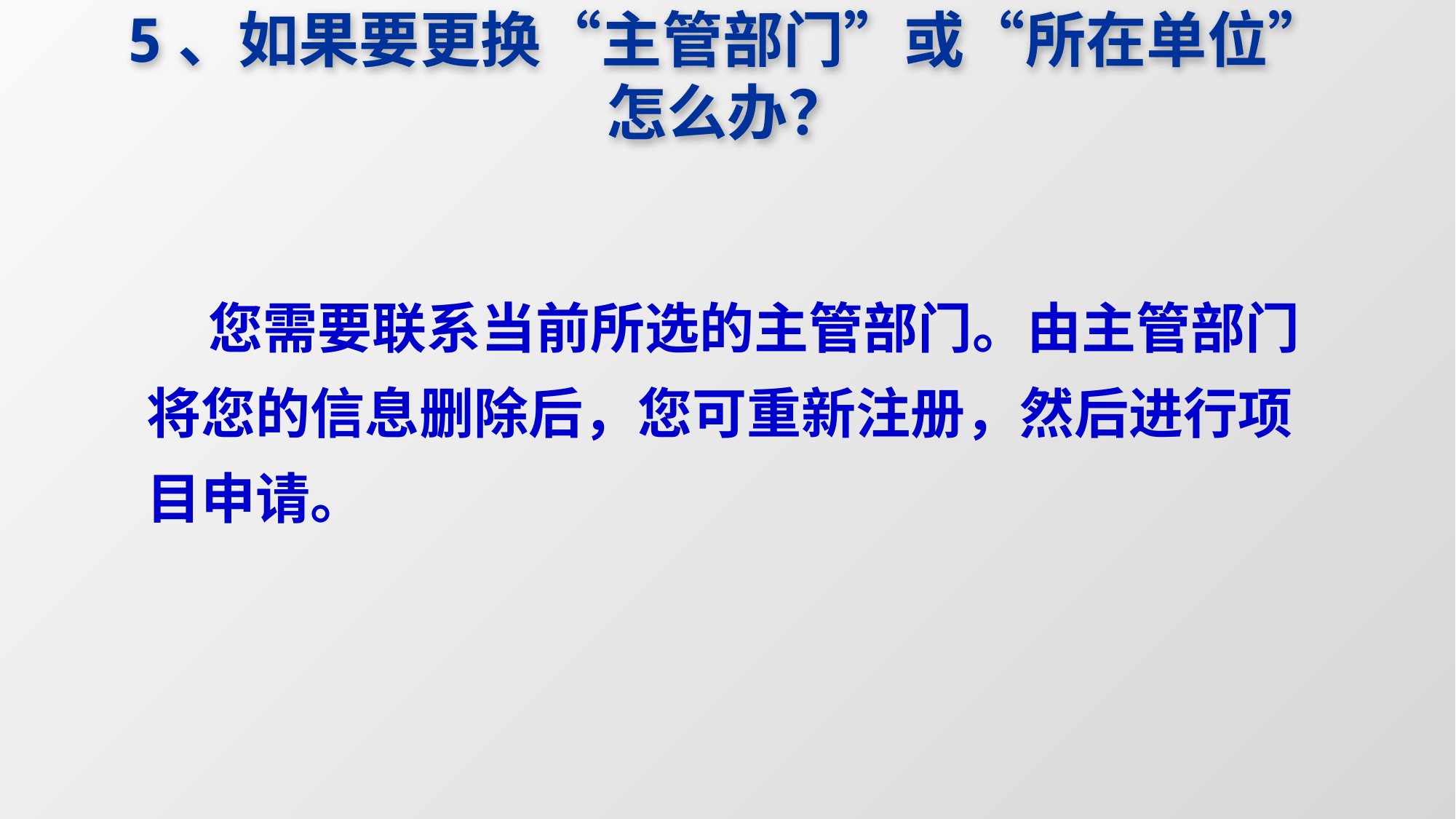

5、如果要更换“主管部门”或“所在单位”
怎么办？
    您需要联系当前所选的主管部门。由主管部门将您的信息删除后，您可重新注册，然后进行项目申请。